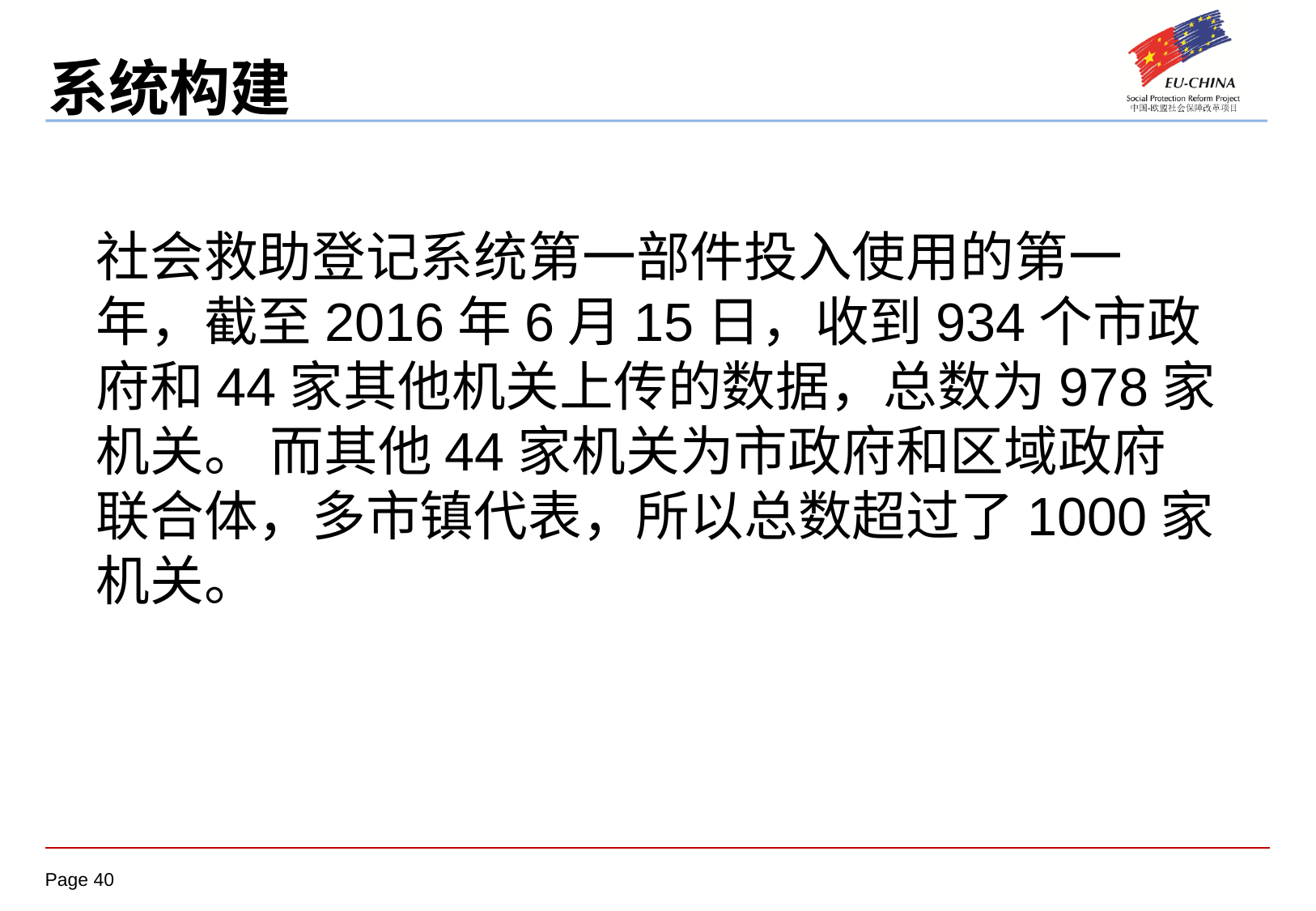

系统构建

社会救助登记系统第一部件投入使用的第一年，截至2016年6月15日，收到934个市政府和44家其他机关上传的数据，总数为978家机关。 而其他44家机关为市政府和区域政府联合体，多市镇代表，所以总数超过了1000家机关。